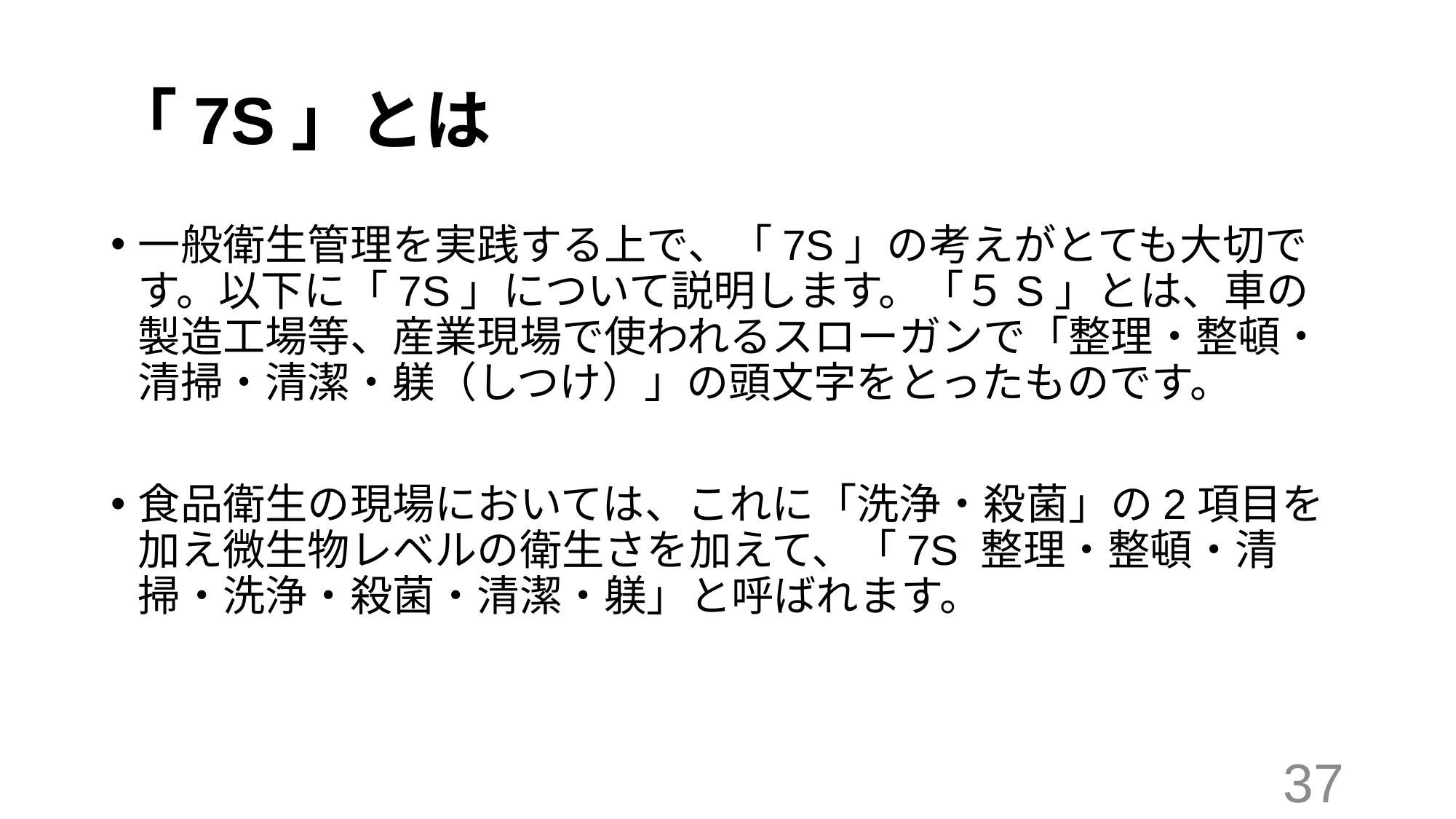

# 「7S」とは
一般衛生管理を実践する上で、「7S」の考えがとても大切です。以下に「7S」について説明します。「５S」とは、車の製造工場等、産業現場で使われるスローガンで「整理・整頓・清掃・清潔・躾（しつけ）」の頭文字をとったものです。

食品衛生の現場においては、これに「洗浄・殺菌」の2項目を加え微生物レベルの衛生さを加えて、「7S 整理・整頓・清掃・洗浄・殺菌・清潔・躾」と呼ばれます。

37